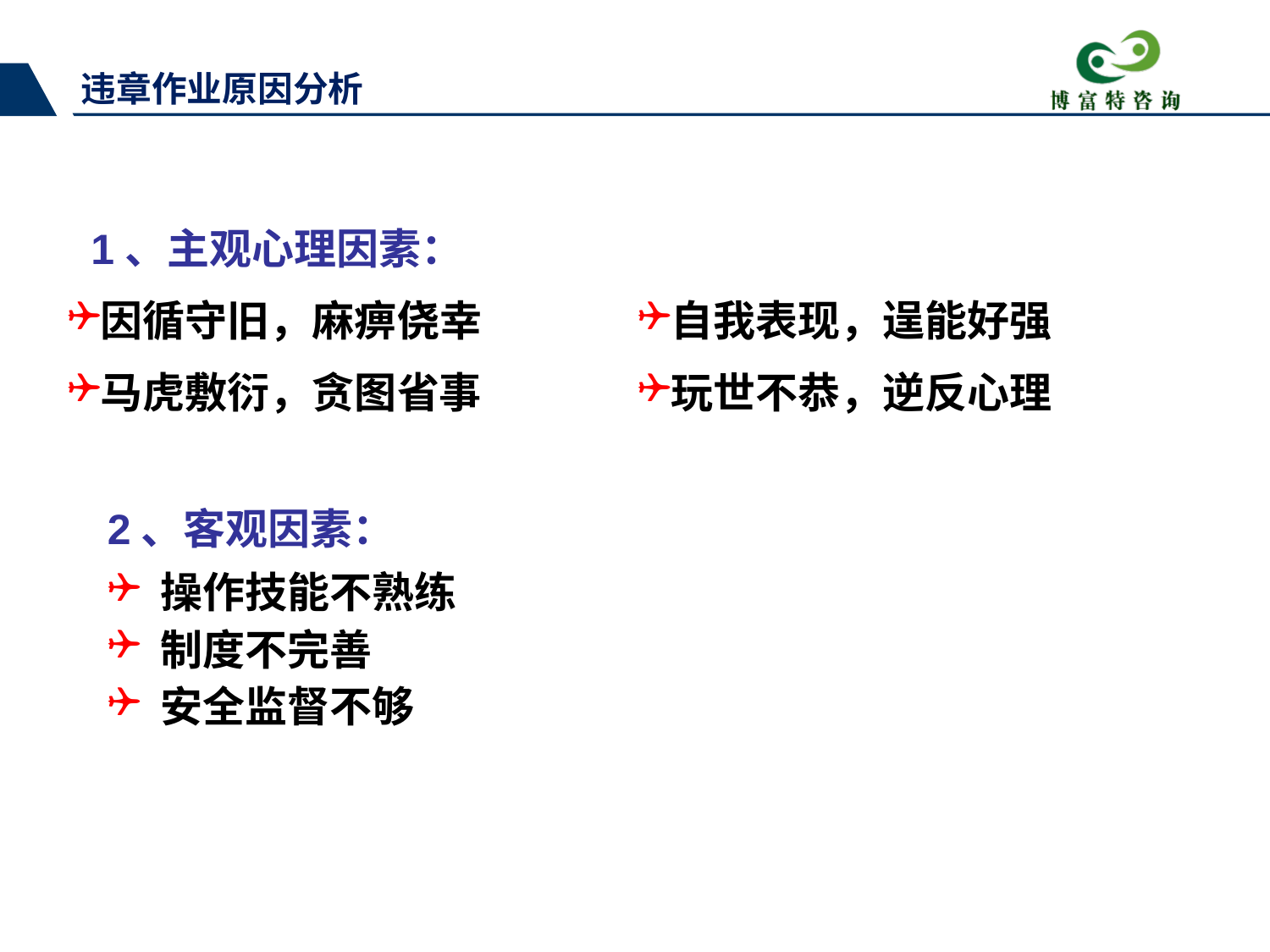

违章作业原因分析
  1、主观心理因素：
因循守旧，麻痹侥幸
马虎敷衍，贪图省事

自我表现，逞能好强
玩世不恭，逆反心理
2、客观因素：
 操作技能不熟练
 制度不完善
 安全监督不够